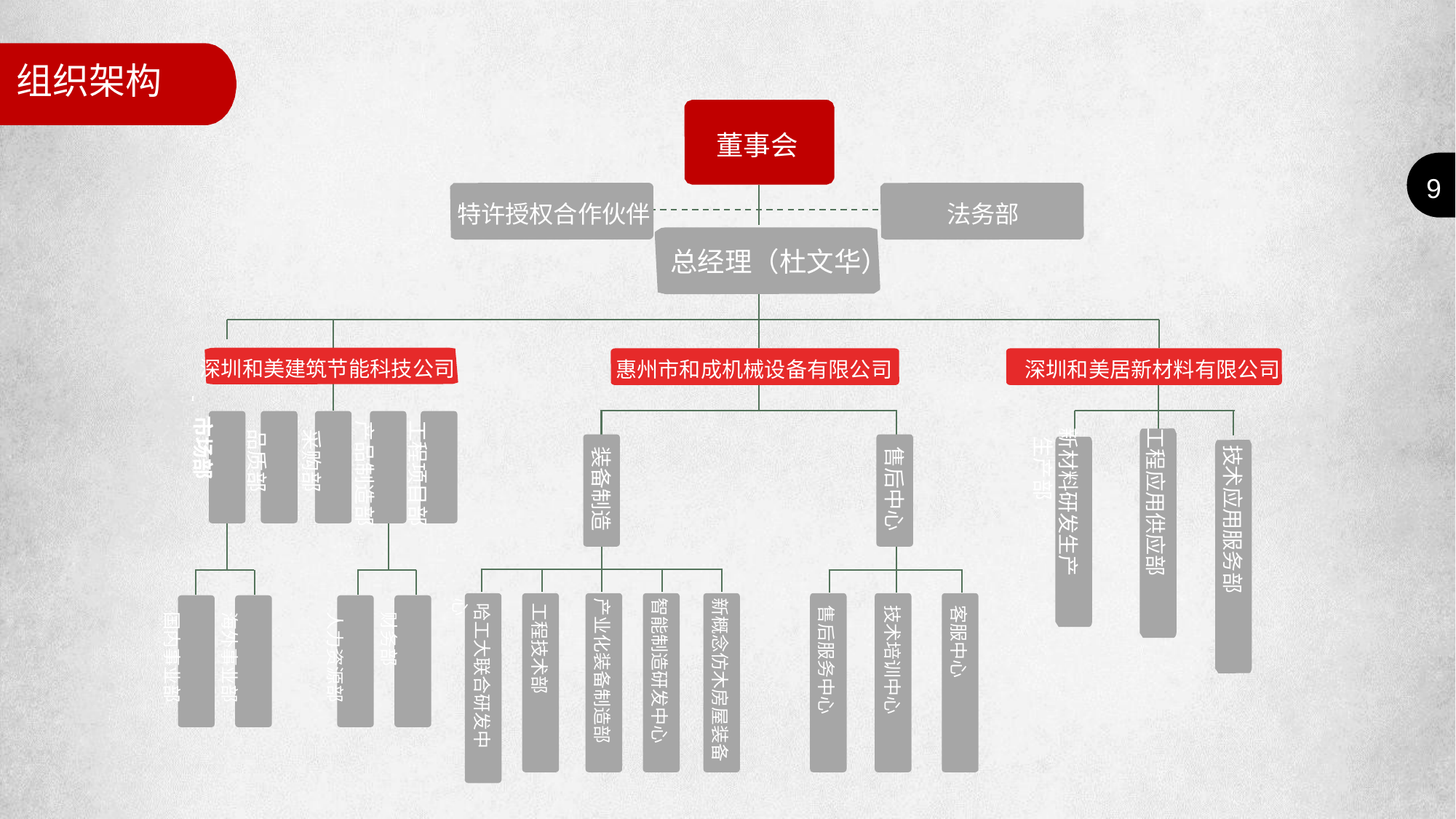

组织架构

董事会

9

特许授权合作伙伴
法务部

总经理（杜文华）

深圳和美建筑节能科技公司
惠州市和成机械设备有限公司
深圳和美居新材料有限公司

工程技术部

哈工大联合研发中心

工程项目部
财务部
产品制造部
人力资源部
采购部

品质部
海外事业部
   市场部
国内事业部

技术应用服务部

工程应用供应部

新材料研发生产 生产部

装备制造
售后中心

产业化装备制造部
新概念仿木房屋装备

智能制造研发中心
售后服务中心
技术培训中心
客服中心